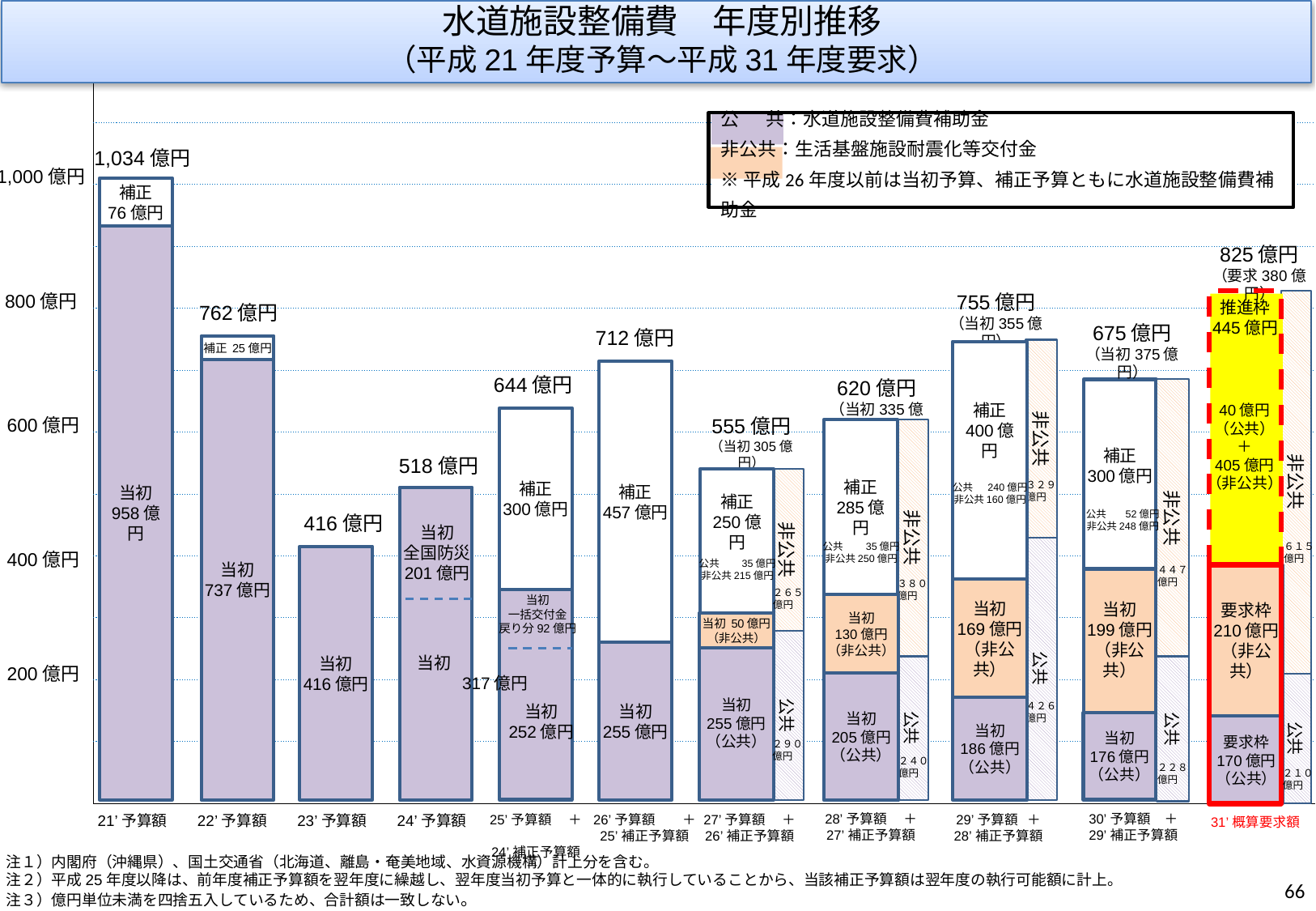

|  |
| --- |
|  |
|  |
|  |
|  |
|  |
|  |
|  |
|  |
|  |
|  |
|  |
# 水道施設整備費　年度別推移 （平成21年度予算～平成31年度要求）

公　  共：水道施設整備費補助金
非公共：生活基盤施設耐震化等交付金
※平成26年度以前は当初予算、補正予算ともに水道施設整備費補助金

1,034億円
1,000億円
補正
76億円
当初
958億円
825億円
（要求380億円）
800億円
755億円
（当初355億円）

非公共
推進枠
445億円

762億円
675億円
（当初375億円）
712億円
補正 25億円
非公共

補正
400億円

当初
737億円
補正
457億円
644億円
620億円
（当初335億円）

非公共
40億円
（公共）
＋
405億円
（非公共）
600億円
555億円
（当初305億円）
補正
300億円
補正
285億円
非公共
補正
300億円

518億円
補正
250億円

非公共
３２９
億円
公共　 240億円
非公共160億円

公共　   52億円
非公共248億円
416億円
当初
全国防災
201億円
６１５
億円
公共　　35億円
非公共250億円
公共
400億円
当初
416億円
公共　　35億円
非公共215億円
４４７
億円

要求枠
210億円
（非公共）
当初
199億円
（非公共）
３８０
億円
当初
169億円
（非公共）
２６５
億円
当初
一括交付金
戻り分92億円

当初
130億円
（非公共）
当初 50億円
（非公共）
公共
当初
255億円
当初
255億円
（公共）
当初
	317億円
200億円
公共
公共
当初
205億円
（公共）
公共
４２６
億円
当初
252億円
当初
186億円
（公共）
当初
176億円
（公共）
要求枠
170億円
（公共）
２９０
億円
２４０
億円
２２８
億円
２１０
億円
30’予算額　＋
29’補正予算額
28’予算額　 ＋
27’補正予算額
27’予算額 　＋
26’補正予算額
25’予算額　 ＋
24’補正予算額
26’予算額　　＋
25’補正予算額
21’予算額
22’予算額
23’予算額
24’予算額
29’予算額   ＋
28’補正予算額
31’概算要求額
注１）内閣府（沖縄県）、国土交通省（北海道、離島・奄美地域、水資源機構）計上分を含む。
注２）平成25年度以降は、前年度補正予算額を翌年度に繰越し、翌年度当初予算と一体的に執行していることから、当該補正予算額は翌年度の執行可能額に計上。
注３）億円単位未満を四捨五入しているため、合計額は一致しない。
66